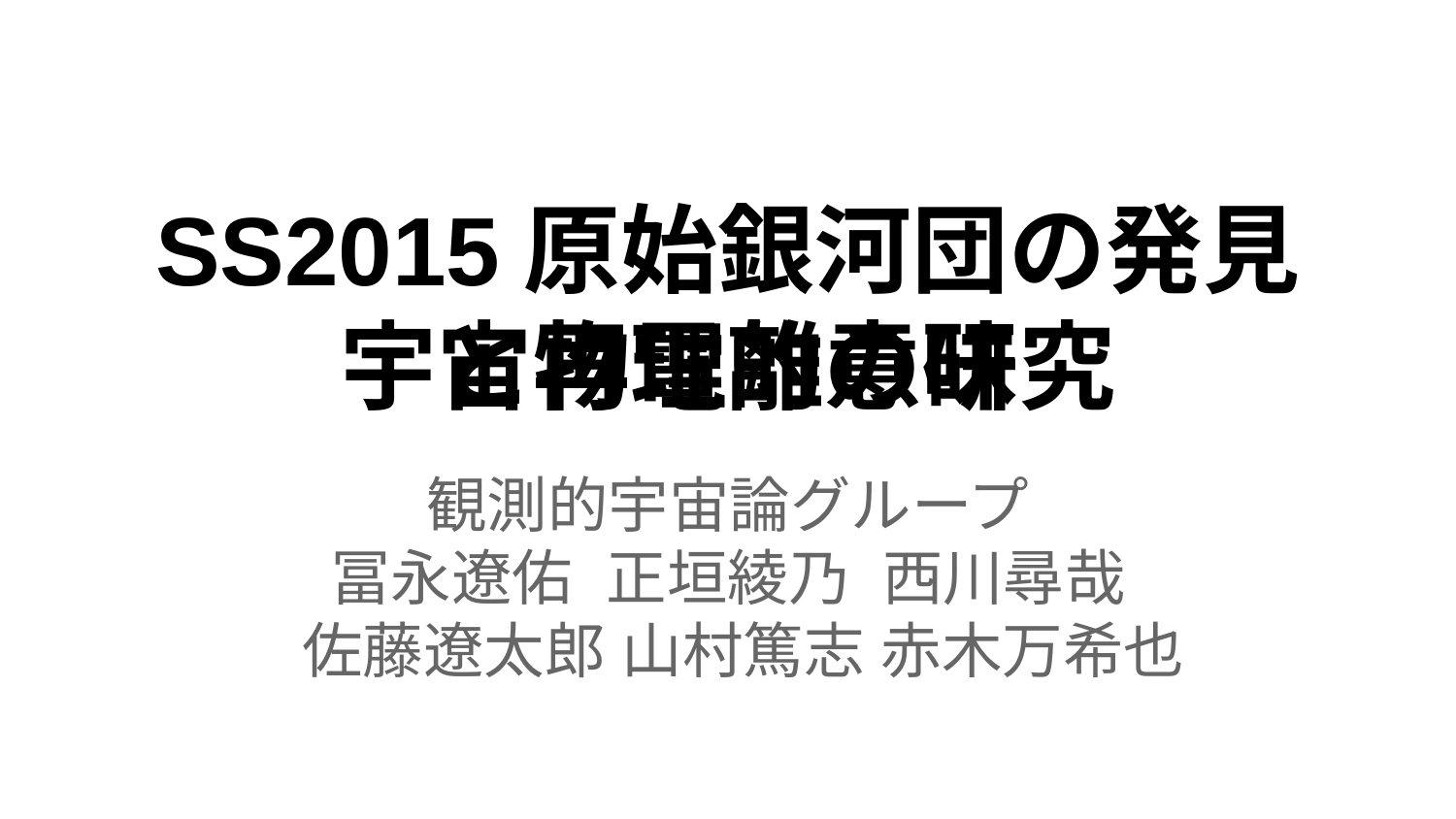

# SS2015原始銀河団の発見 と物理的意味
宇宙再電離の研究
観測的宇宙論グループ
冨永遼佑  正垣綾乃  西川尋哉
 佐藤遼太郎 山村篤志 赤木万希也